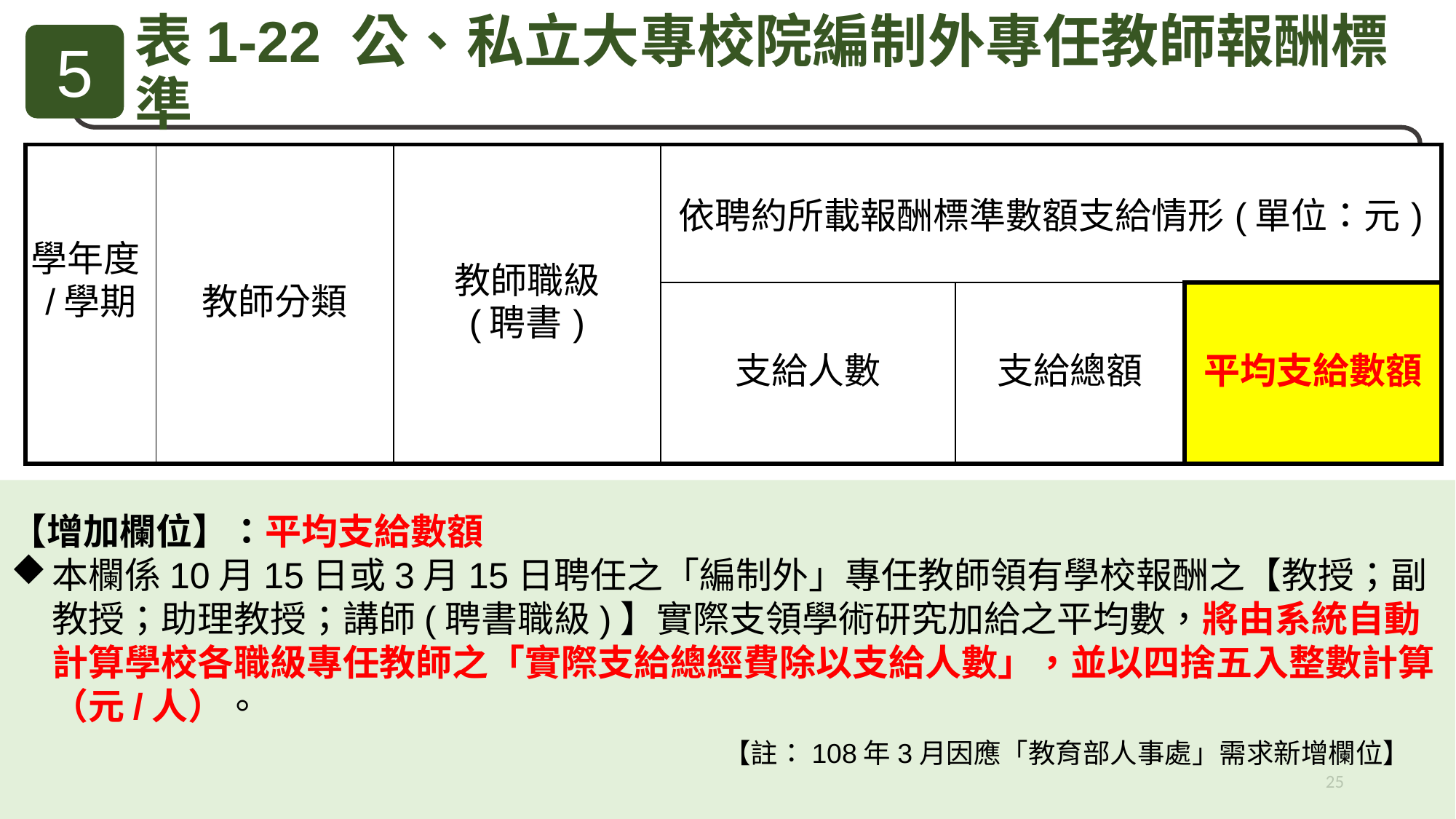

5

表1-22 公、私立大專校院編制外專任教師報酬標準

| 學年度/學期 | 教師分類 | 教師職級 (聘書) | 依聘約所載報酬標準數額支給情形(單位：元) |  |  |
| --- | --- | --- | --- | --- | --- |
|  |  |  | 支給人數 | 支給總額 | 平均支給數額 |

【增加欄位】：平均支給數額
本欄係10月15日或3月15日聘任之「編制外」專任教師領有學校報酬之【教授；副教授；助理教授；講師(聘書職級)】實際支領學術研究加給之平均數，將由系統自動計算學校各職級專任教師之「實際支給總經費除以支給人數」，並以四捨五入整數計算（元/人）。
                                                                                      【註：108年3月因應「教育部人事處」需求新增欄位】

25